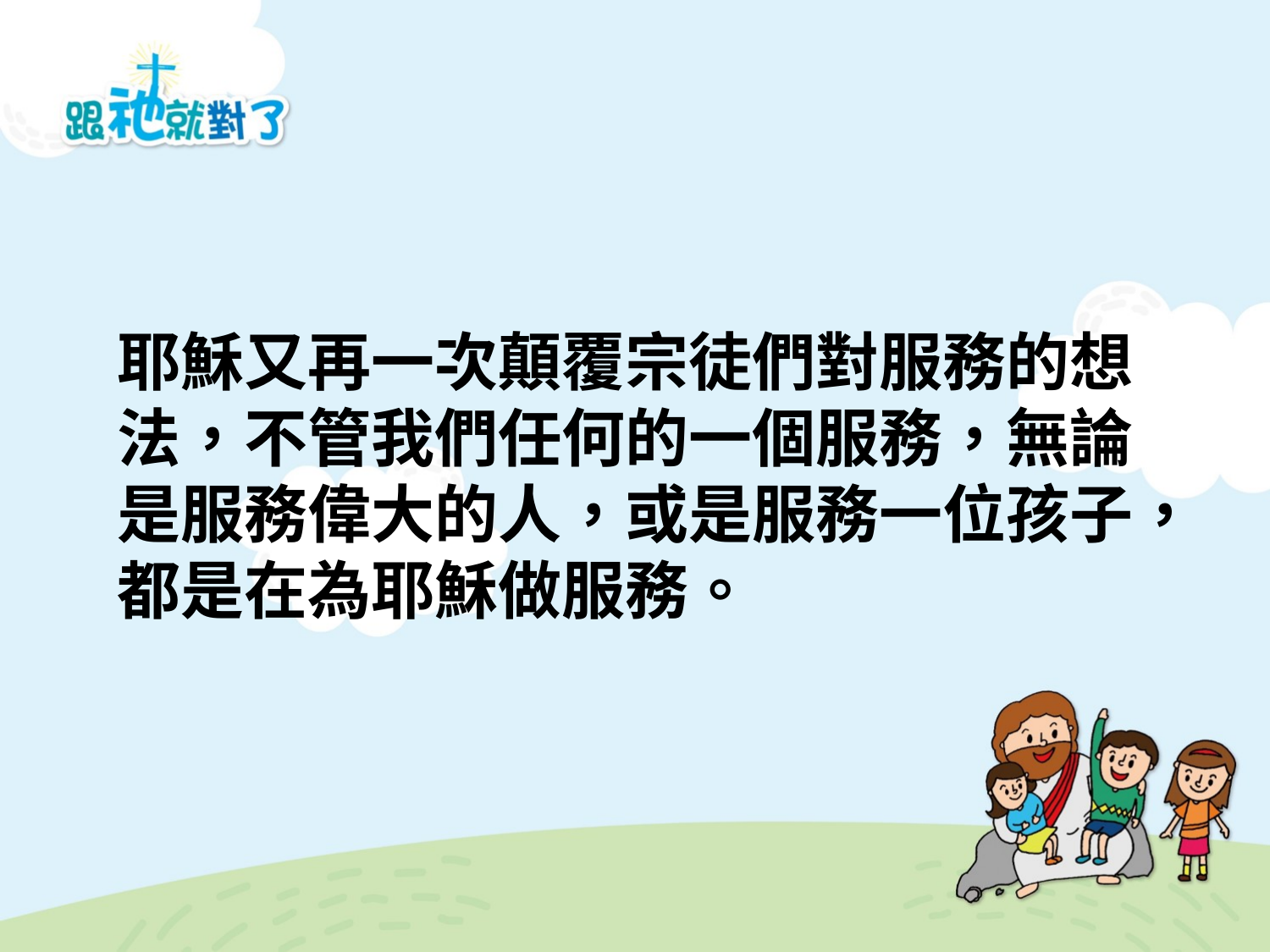

耶穌又再一次顛覆宗徒們對服務的想法，不管我們任何的一個服務，無論是服務偉大的人，或是服務一位孩子，都是在為耶穌做服務。